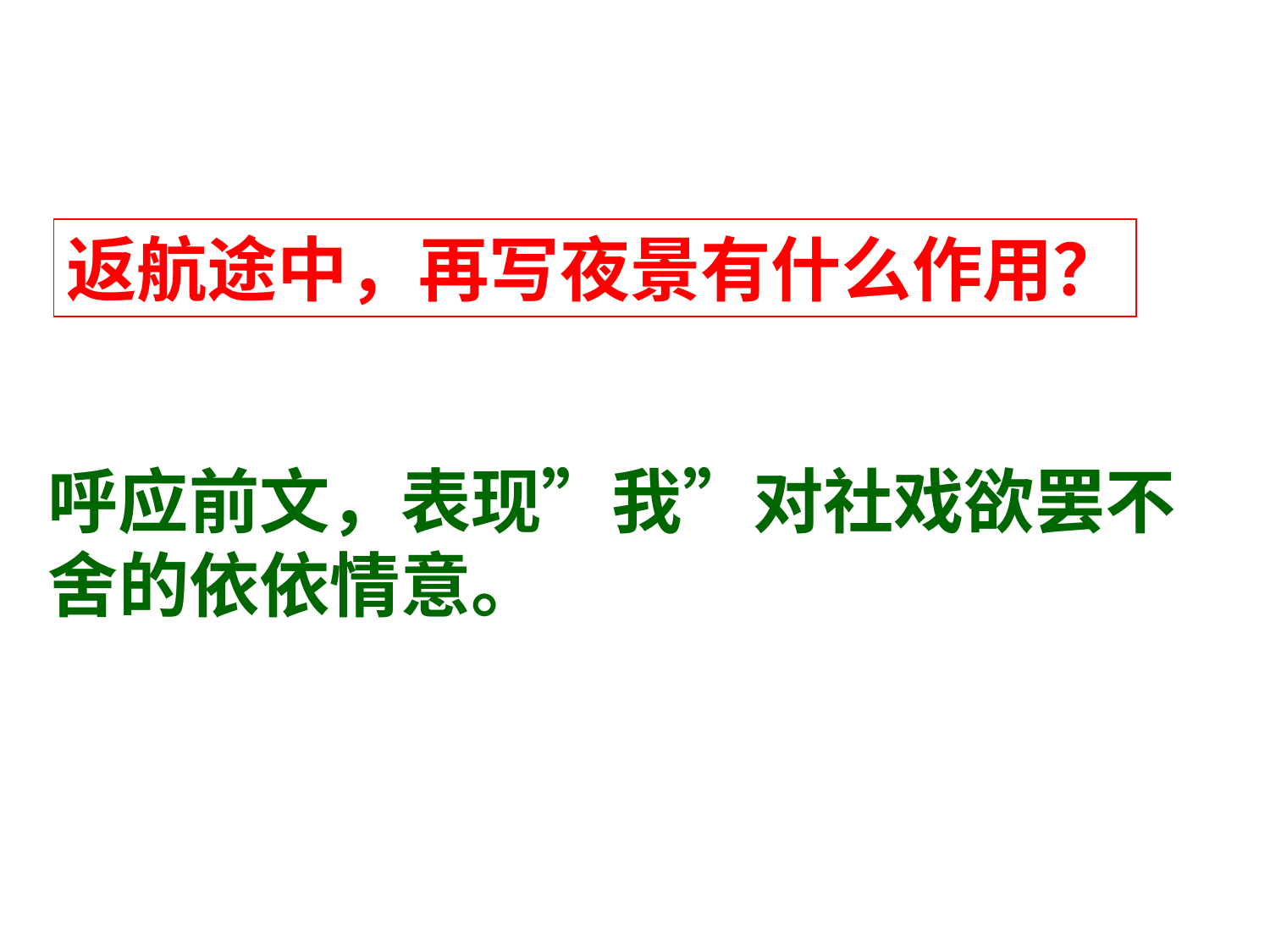

返航途中，再写夜景有什么作用？
呼应前文，表现”我”对社戏欲罢不
舍的依依情意。